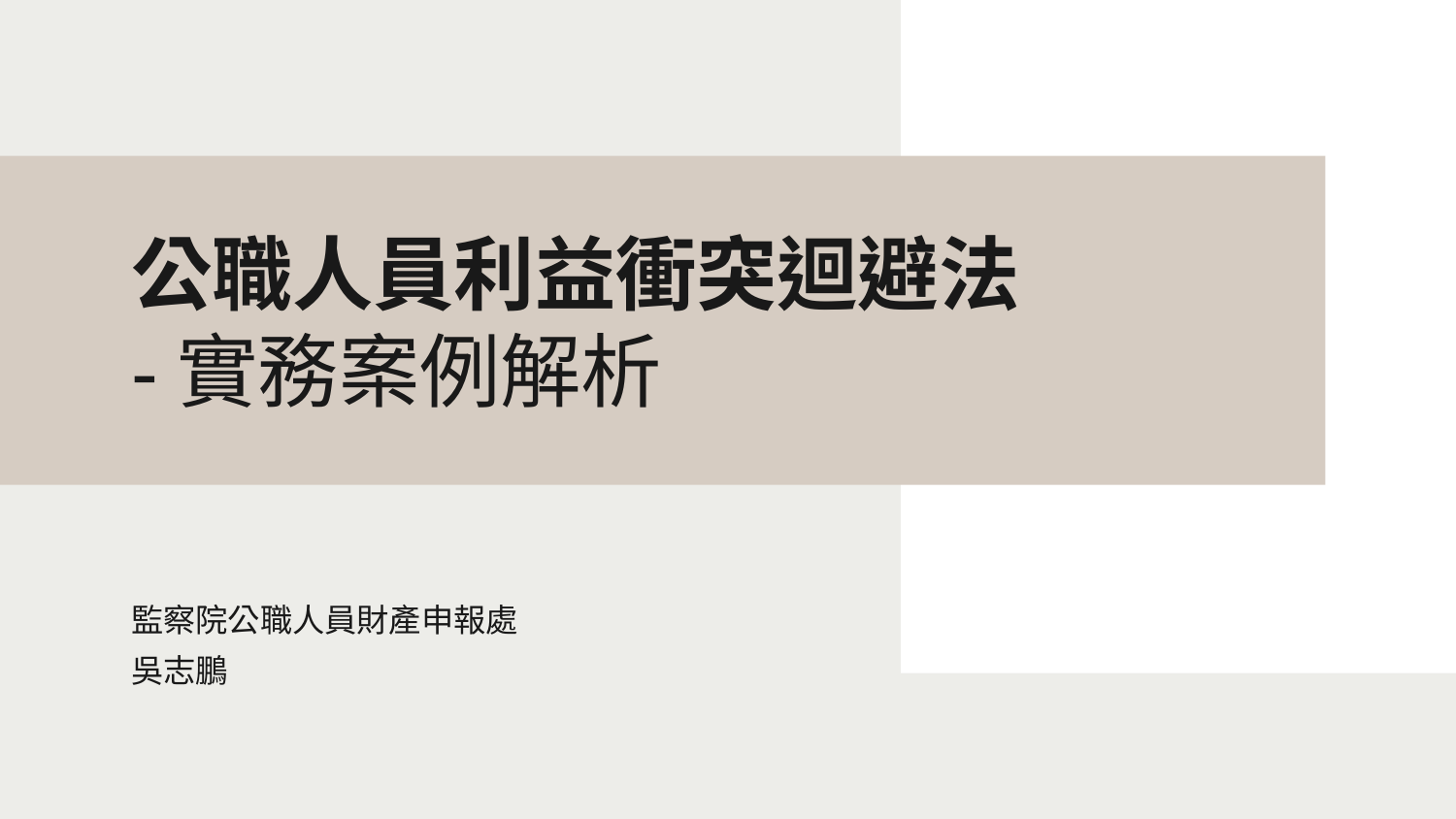

# 公職人員利益衝突迴避法 -實務案例解析
監察院公職人員財產申報處
吳志鵬